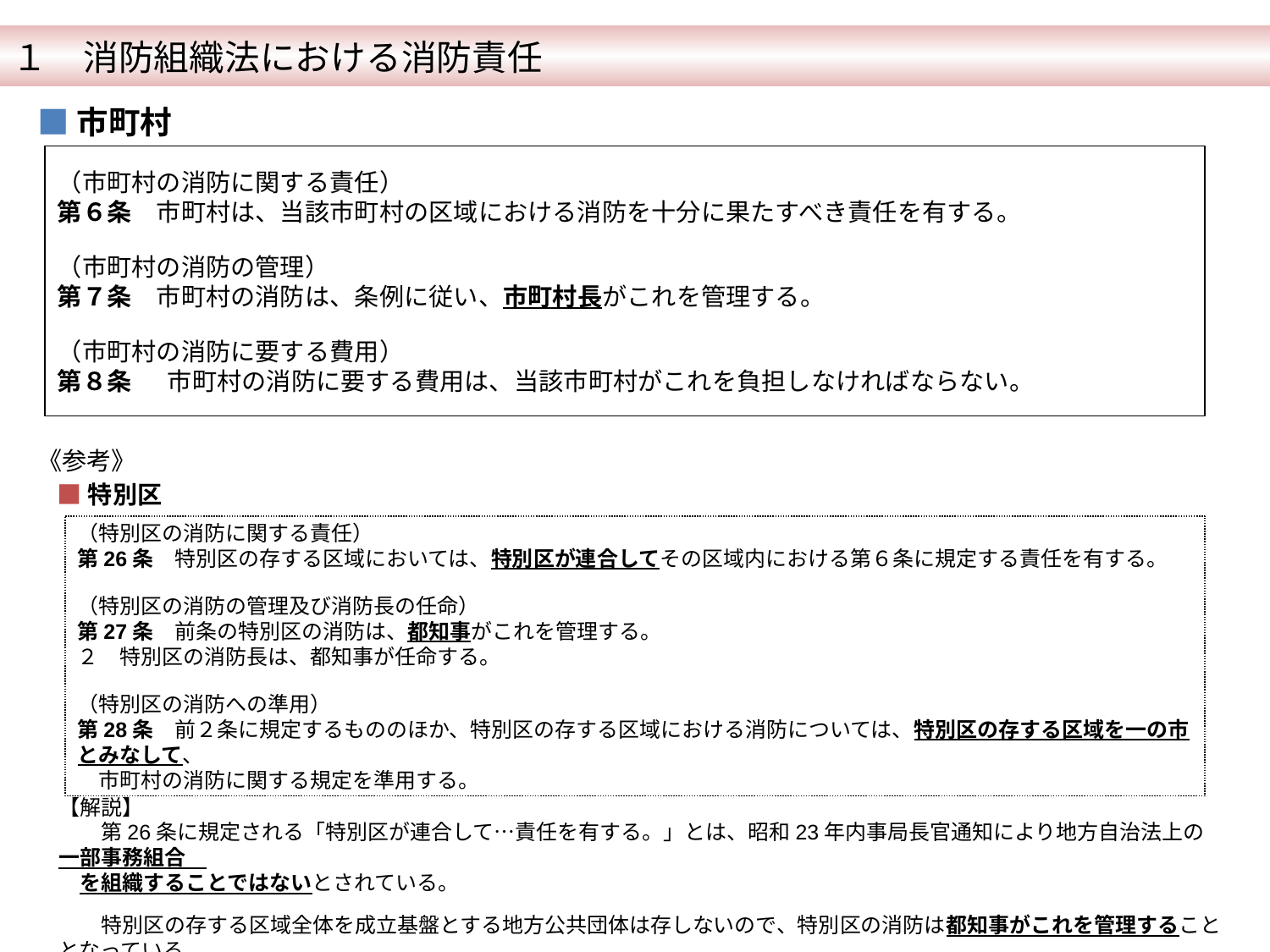

１　消防組織法における消防責任
■市町村
（市町村の消防に関する責任）
第６条　市町村は、当該市町村の区域における消防を十分に果たすべき責任を有する。

（市町村の消防の管理）
第７条　市町村の消防は、条例に従い、市町村長がこれを管理する。

（市町村の消防に要する費用）
第８条  　市町村の消防に要する費用は、当該市町村がこれを負担しなければならない。
《参考》
■特別区
（特別区の消防に関する責任）
第26条　特別区の存する区域においては、特別区が連合してその区域内における第６条に規定する責任を有する。

（特別区の消防の管理及び消防長の任命）
第27条　前条の特別区の消防は、都知事がこれを管理する。
２　特別区の消防長は、都知事が任命する。

（特別区の消防への準用）
第28条　前２条に規定するもののほか、特別区の存する区域における消防については、特別区の存する区域を一の市とみなして、
　市町村の消防に関する規定を準用する。
【解説】
　　第26条に規定される「特別区が連合して…責任を有する。」とは、昭和23年内事局長官通知により地方自治法上の一部事務組合
　を組織することではないとされている。

　　特別区の存する区域全体を成立基盤とする地方公共団体は存しないので、特別区の消防は都知事がこれを管理することとなっている。